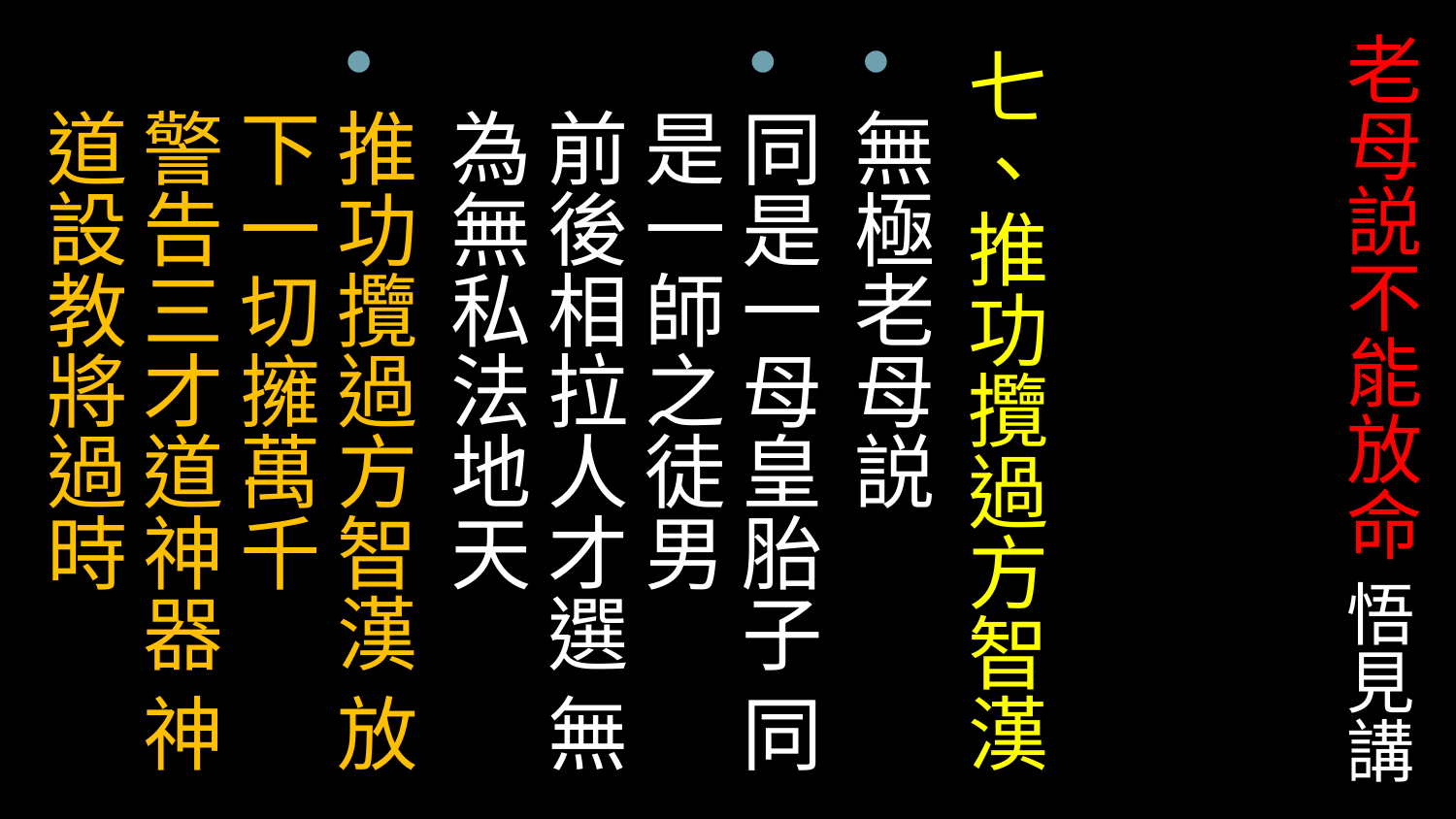

# 老母説不能放命 悟見講
七、推功攬過方智漢
無極老母説
同是一母皇胎子 同是一師之徒男
前後相拉人才選 無為無私法地天
推功攬過方智漢 放下一切擁萬千
警告三才道神器 神道設教將過時